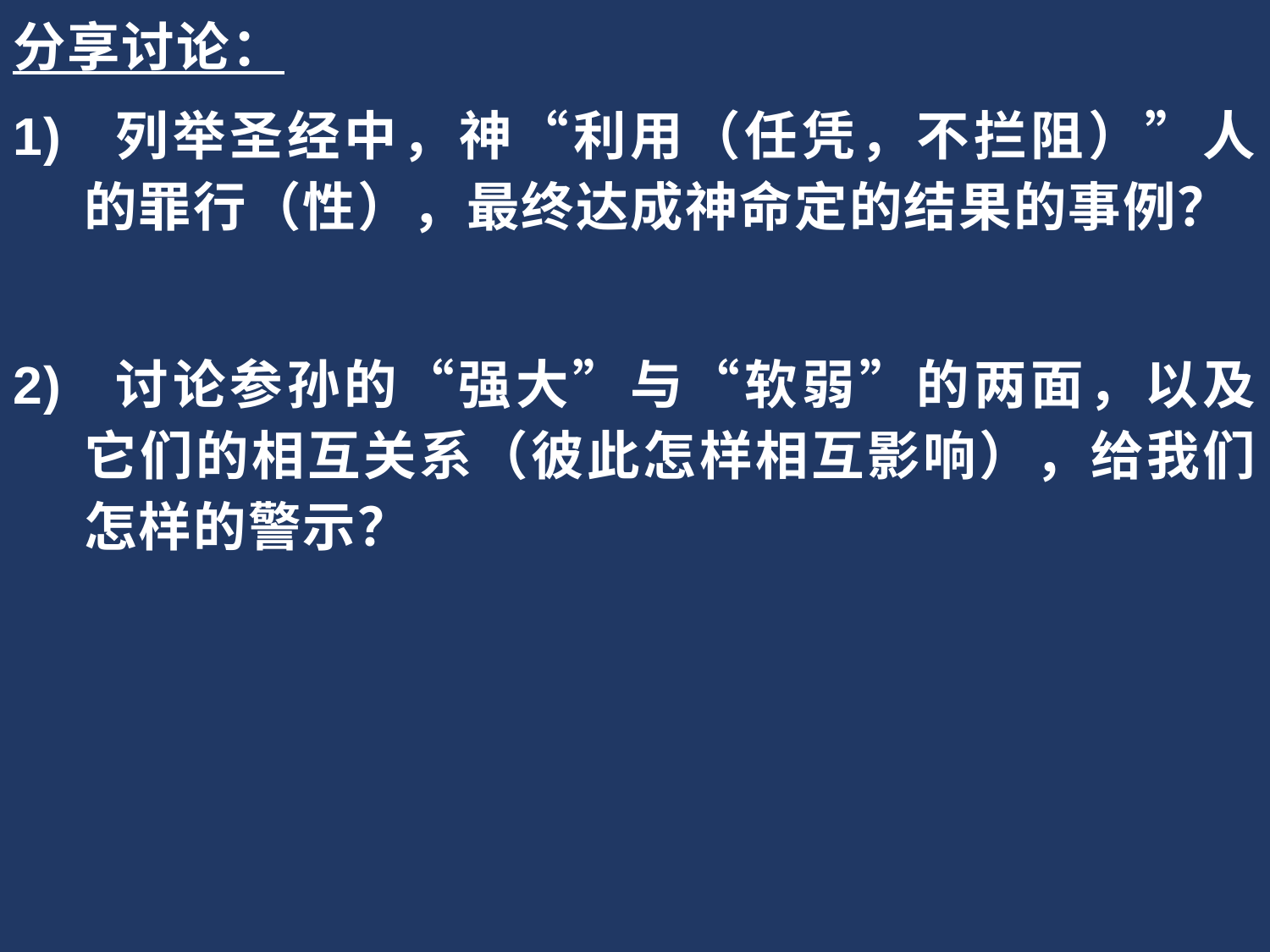

分享讨论：
 列举圣经中，神“利用（任凭，不拦阻）”人的罪行（性），最终达成神命定的结果的事例？

 讨论参孙的“强大”与“软弱”的两面，以及它们的相互关系（彼此怎样相互影响），给我们怎样的警示？